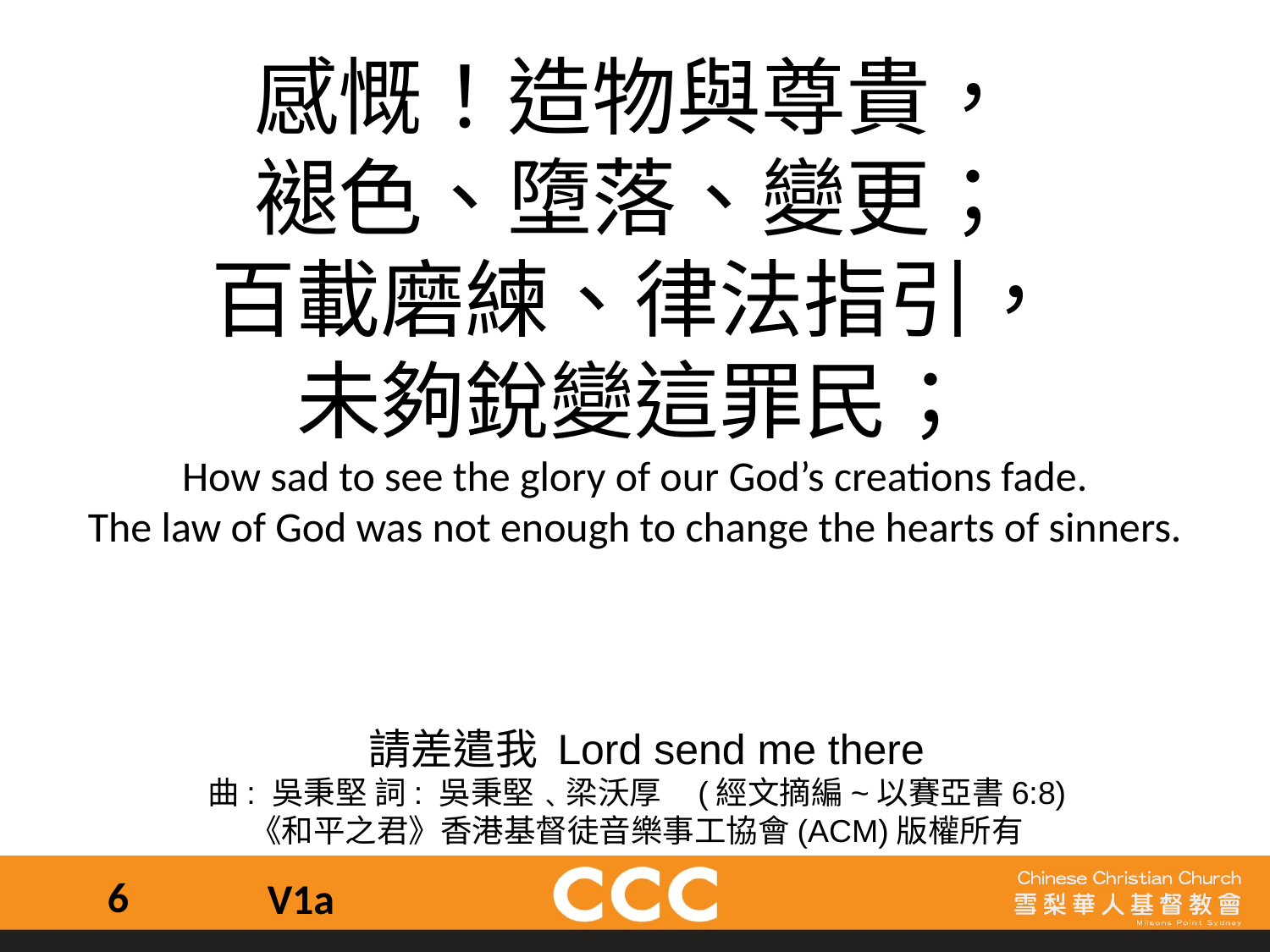

感慨！造物與尊貴，
褪色、墮落、變更；
百載磨練、律法指引，
未夠銳變這罪民；
How sad to see the glory of our God’s creations fade.
The law of God was not enough to change the hearts of sinners.
 請差遣我 Lord send me there
曲: 吳秉堅 詞: 吳秉堅﹑梁沃厚    (經文摘編~以賽亞書6:8)
《和平之君》香港基督徒音樂事工協會(ACM)版權所有
6
V1a